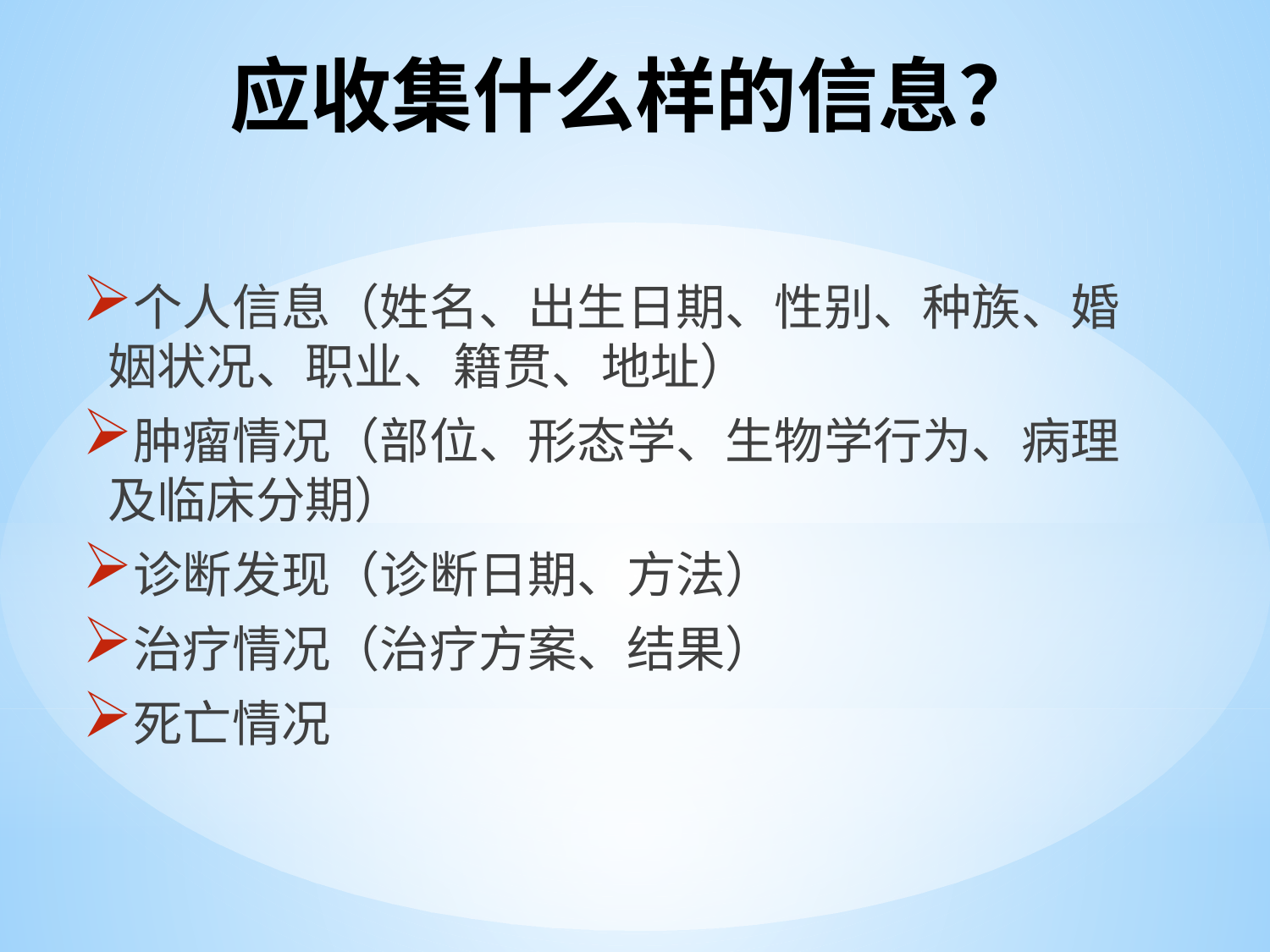

# 应收集什么样的信息？

个人信息（姓名、出生日期、性别、种族、婚姻状况、职业、籍贯、地址）
肿瘤情况（部位、形态学、生物学行为、病理及临床分期）
诊断发现（诊断日期、方法）
治疗情况（治疗方案、结果）
死亡情况